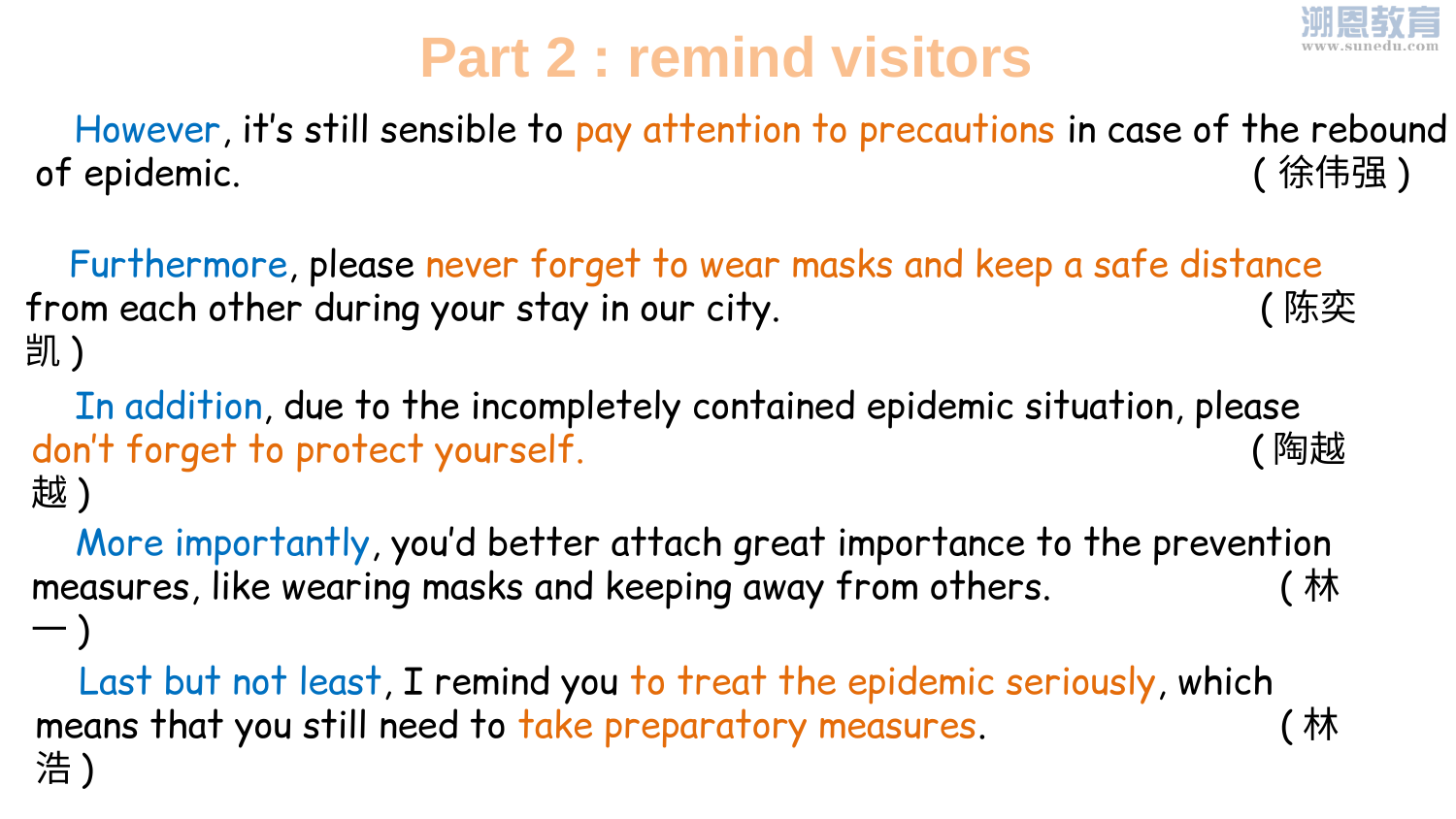

Part 2 : remind visitors
    However, it’s still sensible to pay attention to precautions in case of the rebound of epidemic.                                                                                             (徐伟强)
    Furthermore, please never forget to wear masks and keep a safe distance from each other during your stay in our city.                                            (陈奕凯)
    In addition, due to the incompletely contained epidemic situation, please don’t forget to protect yourself.                                                             (陶越越)
    More importantly, you’d better attach great importance to the prevention measures, like wearing masks and keeping away from others.                     (林一)
    Last but not least, I remind you to treat the epidemic seriously, which means that you still need to take preparatory measures.                           (林浩)